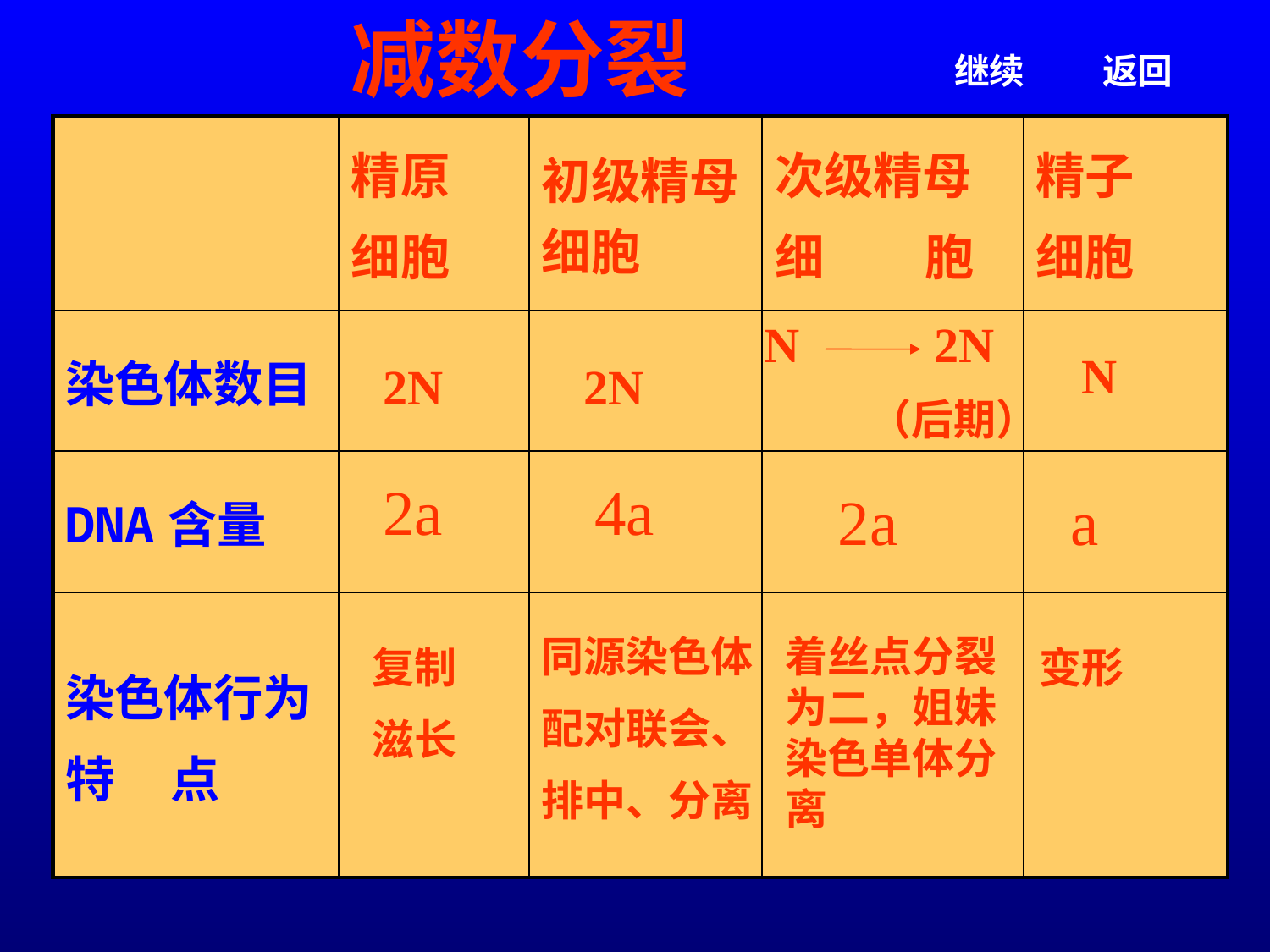

减数分裂

继续
返回

|  | 精原 细胞 | 初级精母细胞 | 次级精母 细 胞 | 精子 细胞 |
| --- | --- | --- | --- | --- |
| 染色体数目 |  |  |  |  |
| DNA含量 |  |  |  |  |
| 染色体行为 特 点 |  |  |  |  |
N           2N
          （后期）

N
2N
2N
2a
4a
2a
a
同源染色体
配对联会、
排中、分离
着丝点分裂为二，姐妹染色单体分离
复制
滋长
变形